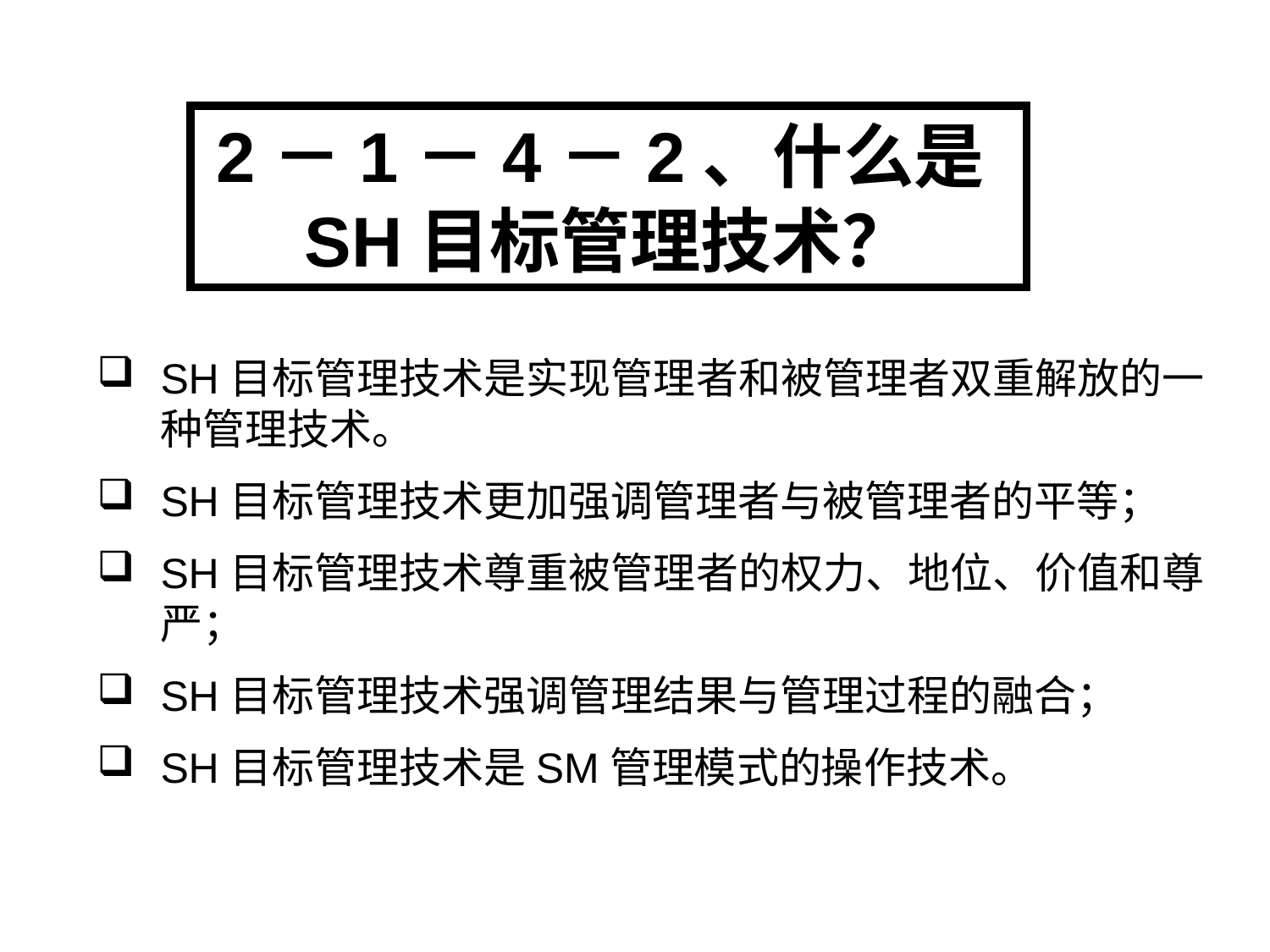

2－1－4－2、什么是SH目标管理技术？
SH目标管理技术是实现管理者和被管理者双重解放的一种管理技术。
SH目标管理技术更加强调管理者与被管理者的平等；
SH目标管理技术尊重被管理者的权力、地位、价值和尊严；
SH目标管理技术强调管理结果与管理过程的融合；
SH目标管理技术是SM管理模式的操作技术。